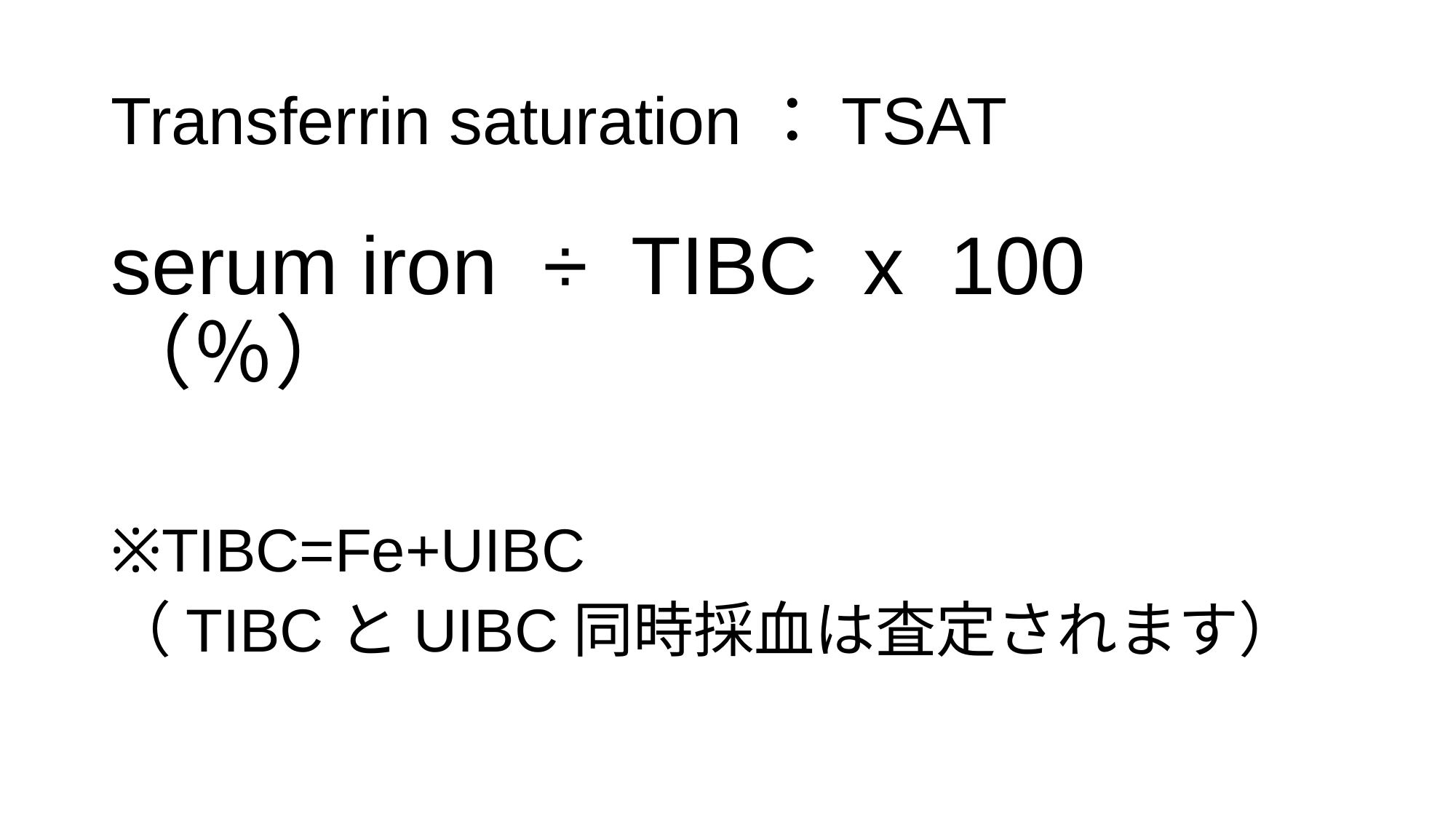

# Transferrin saturation：TSAT
serum iron  ÷  TIBC  x  100（％）

※TIBC=Fe+UIBC
（TIBCとUIBC同時採血は査定されます）